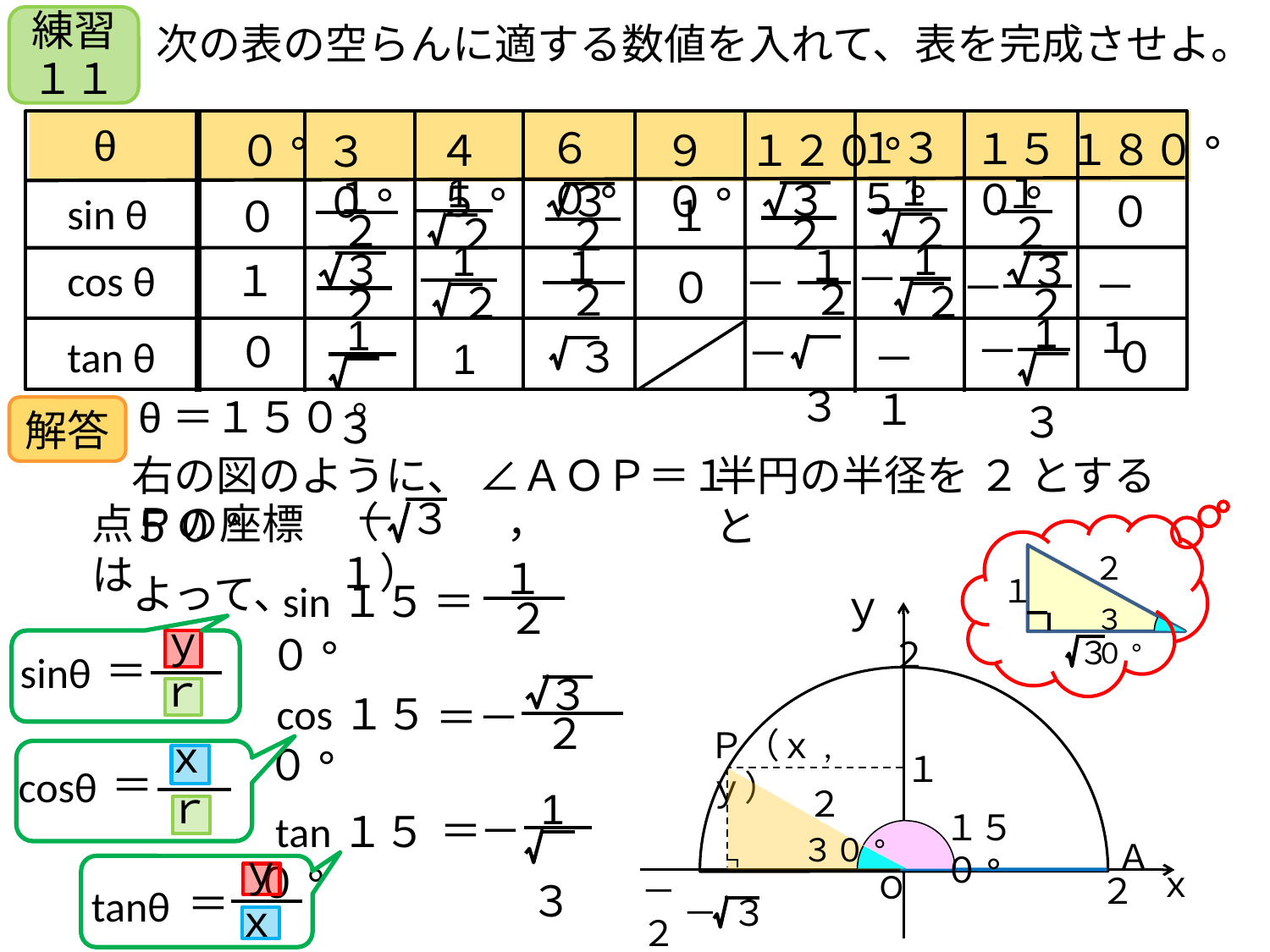

練習１１
次の表の空らんに適する数値を入れて、表を完成させよ。

θ
１３５°
６０°
１５０°
１８０°
０°
９０°
１２０°
４５°
３０°
sin θ
cos θ
tan θ
０
１
０
１
－１
０
０
０
1
 ２

1
 ２

１
２
１
２
３
２

３
２

1
－
 ２

1
 ２

１
－
２
１
２
３
２

３
－
２

1
－
 ３

1
 ３

－
 ３

 ３

1
－１
θ＝１５０°
解答
半円の半径を ２ とすると
右の図のように、 ∠ＡＯＰ＝１５０°
－
３

（　　　，１）
点Ｐの座標は

２
１
３０°

３

１
＝
２
 sin１５０°
よって、
ｙ
２

Ａ
ｘ
O
－２
２
ｙ

＝
sinθ
ｒ

３
＝－
２

 cos１５０°
Ｐ（ｘ,ｙ）
ｘ

＝
cosθ
ｒ

１

３０°

２
1
＝
－
 ３

  tan１５０°
１５０°

ｙ

＝
tanθ
ｘ

－
３